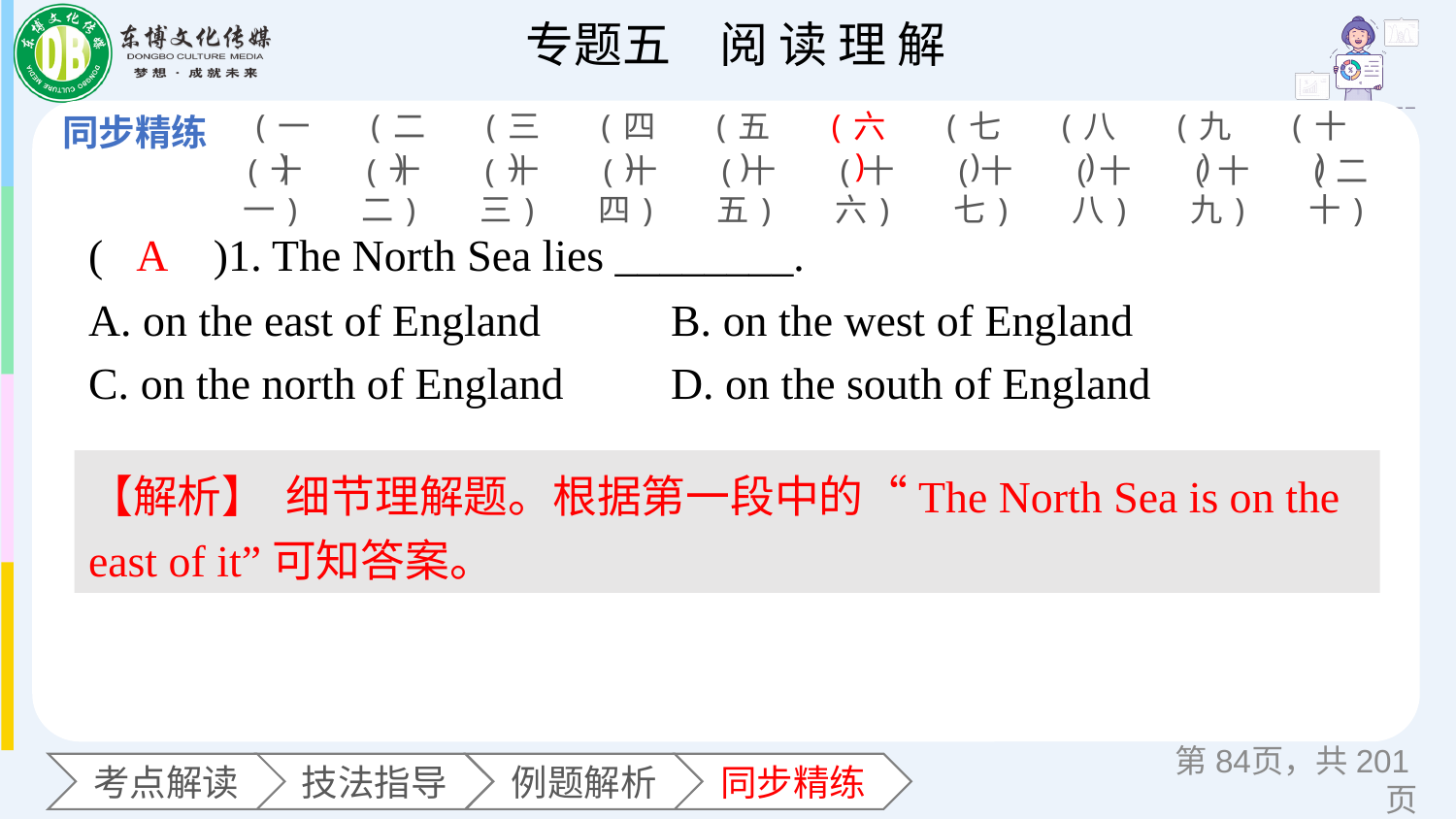

(一)
(二)
(三)
(四)
(五)
(六)
(七)
(八)
(九)
(十)
(十一)
(十二)
(十三)
(十四)
(十五)
(十六)
(十七)
(十八)
(十九)
(二十)
(　　)1. The North Sea lies ________.
A. on the east of England    	B. on the west of England
C. on the north of England    	D. on the south of England
A
【解析】  细节理解题。根据第一段中的“The North Sea is on the east of it”可知答案。
第84页，共201页